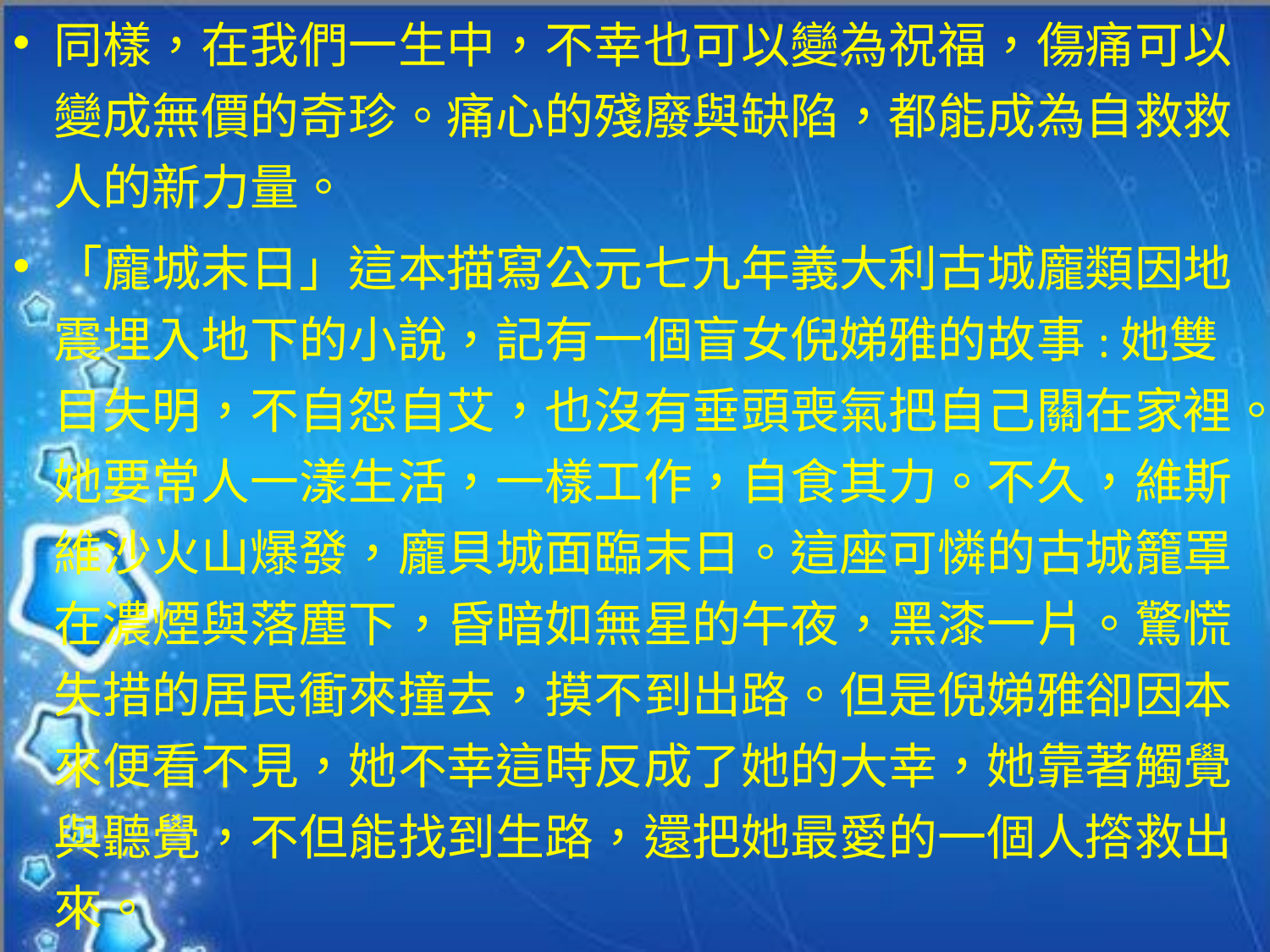

同樣，在我們一生中，不幸也可以變為祝福，傷痛可以變成無價的奇珍。痛心的殘廢與缺陷，都能成為自救救人的新力量。
「龐城末日」這本描寫公元七九年義大利古城龐類因地震埋入地下的小說，記有一個盲女倪娣雅的故事:她雙目失明，不自怨自艾，也沒有垂頭喪氣把自己關在家裡。她要常人一漾生活，一樣工作，自食其力。不久，維斯維沙火山爆發，龐貝城面臨末日。這座可憐的古城籠罩在濃煙與落塵下，昏暗如無星的午夜，黑漆一片。驚慌失措的居民衝來撞去，摸不到出路。但是倪娣雅卻因本來便看不見，她不幸這時反成了她的大幸，她靠著觸覺與聽覺，不但能找到生路，還把她最愛的一個人撘救出來。